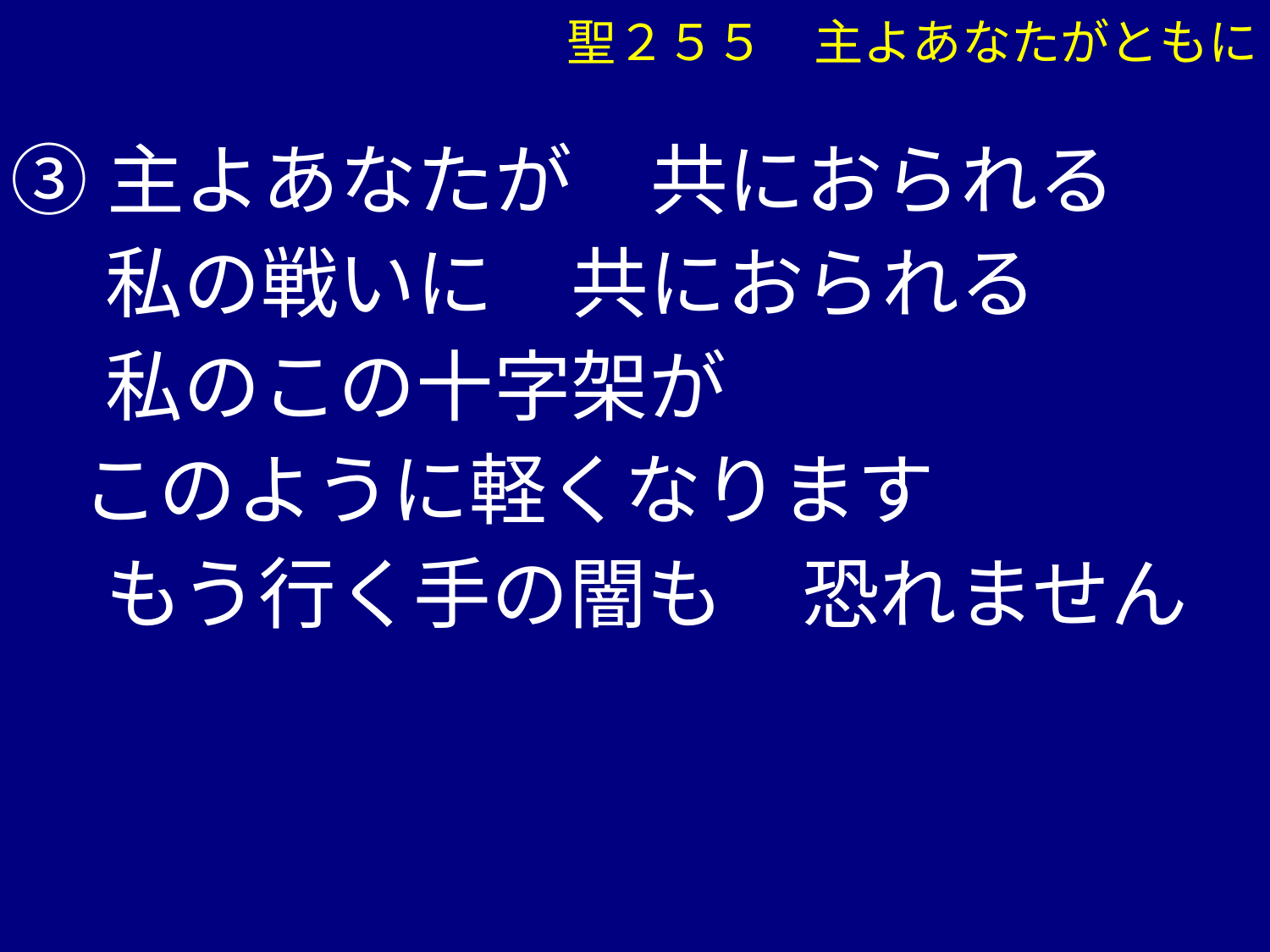

聖２５５　主よあなたがともに
③主よあなたが　共におられる
　 私の戦いに　共におられる
　 私のこの十字架が
   このように軽くなります
　 もう行く手の闇も　恐れません